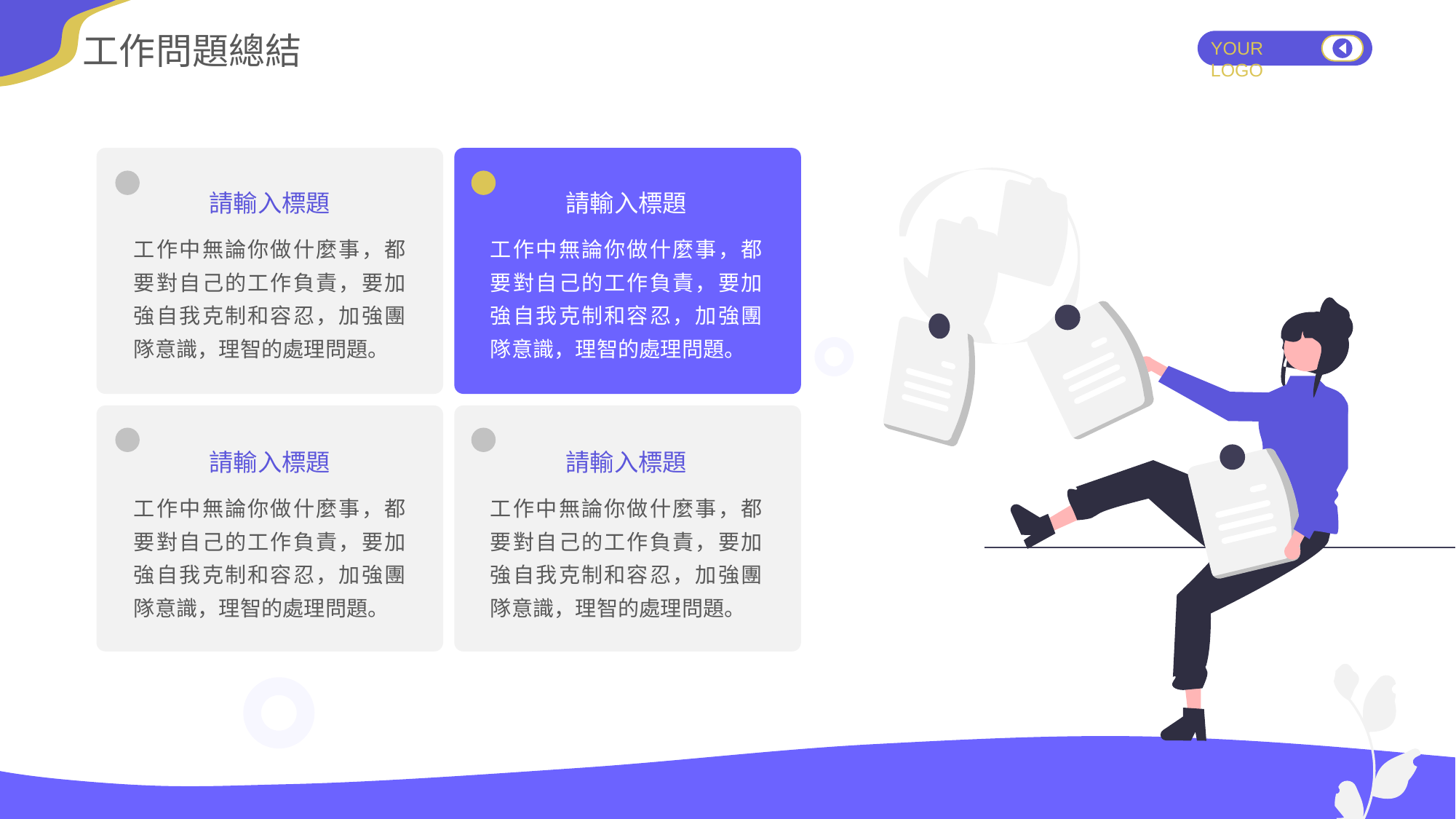

工作問題總結

YOUR LOGO

請輸入標題
請輸入標題

工作中無論你做什麼事，都要對自己的工作負責，要加強自我克制和容忍，加強團隊意識，理智的處理問題。
工作中無論你做什麼事，都要對自己的工作負責，要加強自我克制和容忍，加強團隊意識，理智的處理問題。

請輸入標題
請輸入標題

工作中無論你做什麼事，都要對自己的工作負責，要加強自我克制和容忍，加強團隊意識，理智的處理問題。
工作中無論你做什麼事，都要對自己的工作負責，要加強自我克制和容忍，加強團隊意識，理智的處理問題。